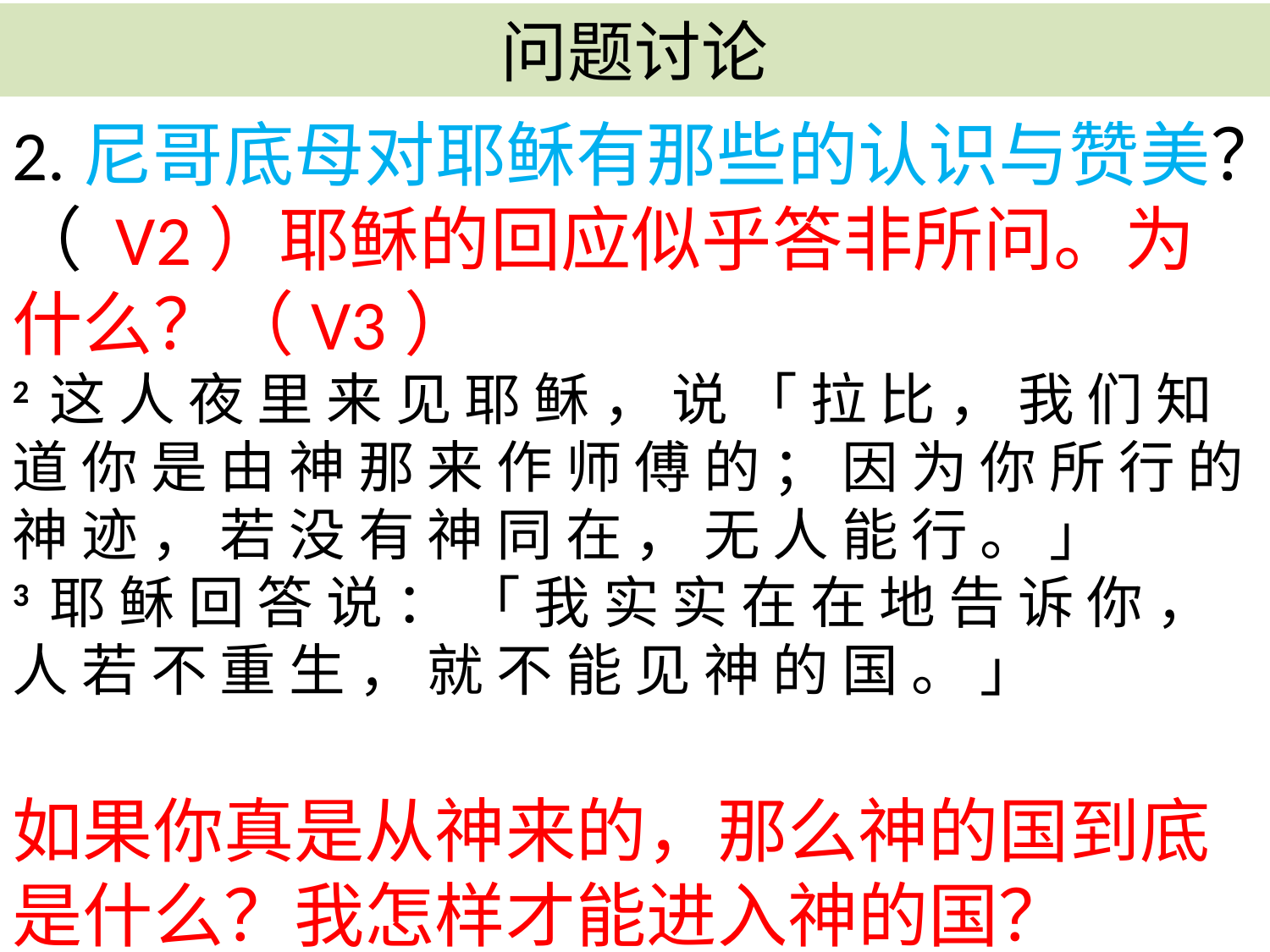

# 问题讨论
2.尼哥底母对耶稣有那些的认识与赞美？（ V2）耶稣的回应似乎答非所问。为什么？（V3）
2 这 人 夜 里 来 见 耶 稣 ， 说 「 拉 比 ， 我 们 知 道 你 是 由 神 那 来 作 师 傅 的 ； 因 为 你 所 行 的 神 迹 ， 若 没 有 神 同 在 ， 无 人 能 行 。 」
3 耶 稣 回 答 说 ： 「 我 实 实 在 在 地 告 诉 你 ， 人 若 不 重 生 ， 就 不 能 见 神 的 国 。 」

如果你真是从神来的，那么神的国到底是什么？我怎样才能进入神的国？